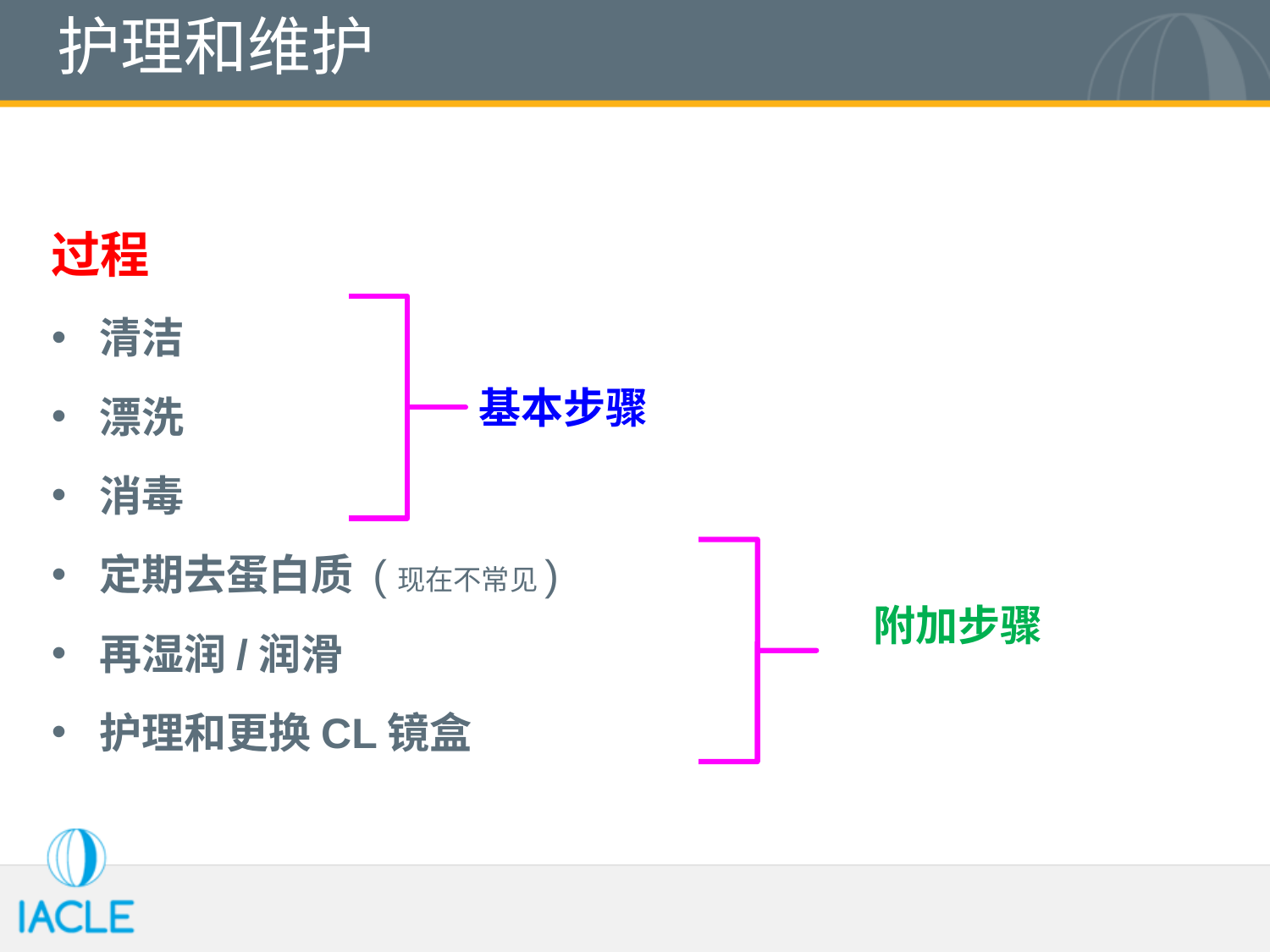

# 护理和维护
过程
清洁
漂洗
消毒
定期去蛋白质 (现在不常见)
再湿润/润滑
护理和更换CL镜盒

基本步骤

附加步骤